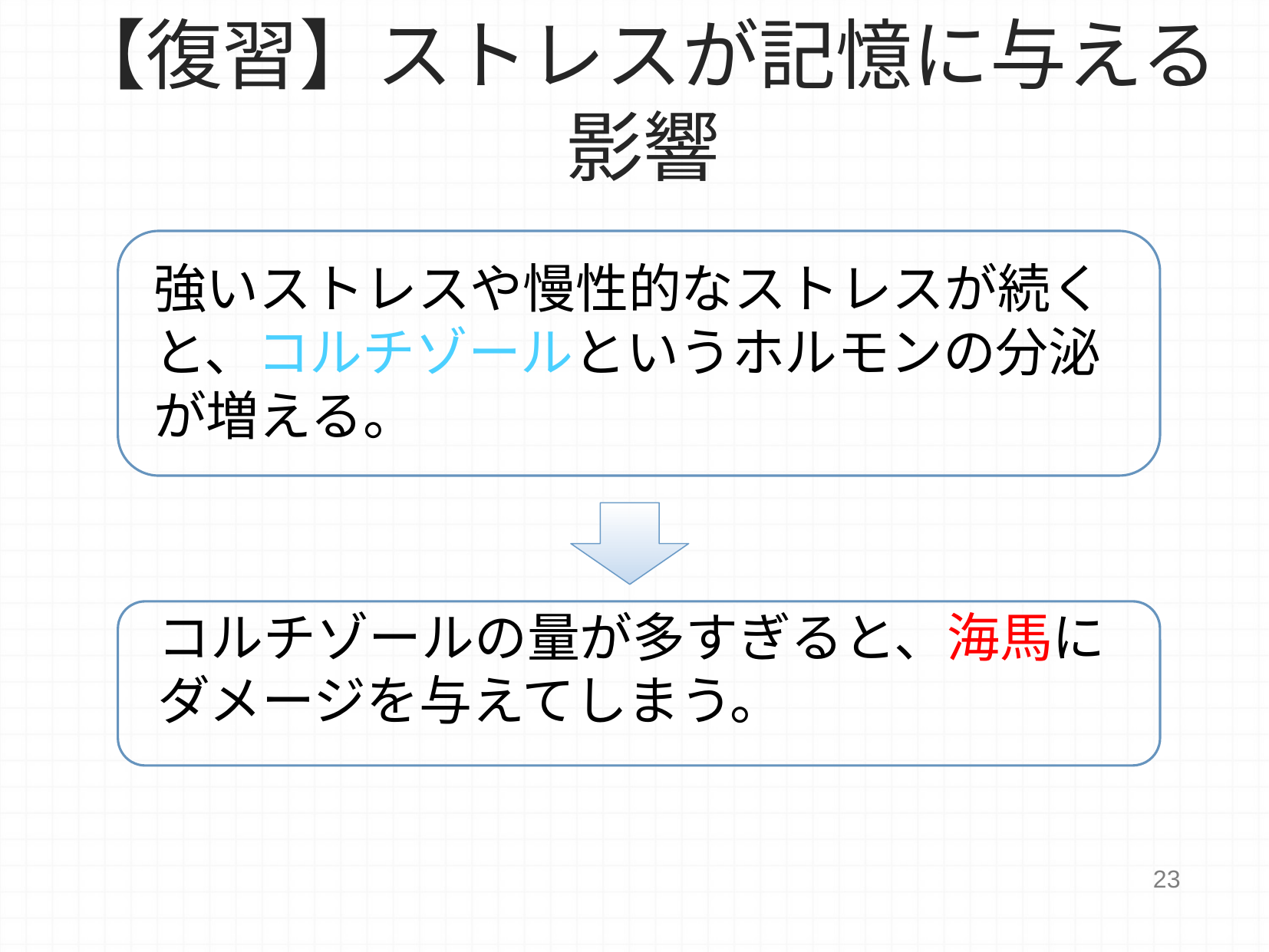

# 【復習】ストレスが記憶に与える影響

強いストレスや慢性的なストレスが続くと、コルチゾールというホルモンの分泌が増える。

コルチゾールの量が多すぎると、海馬にダメージを与えてしまう。

23